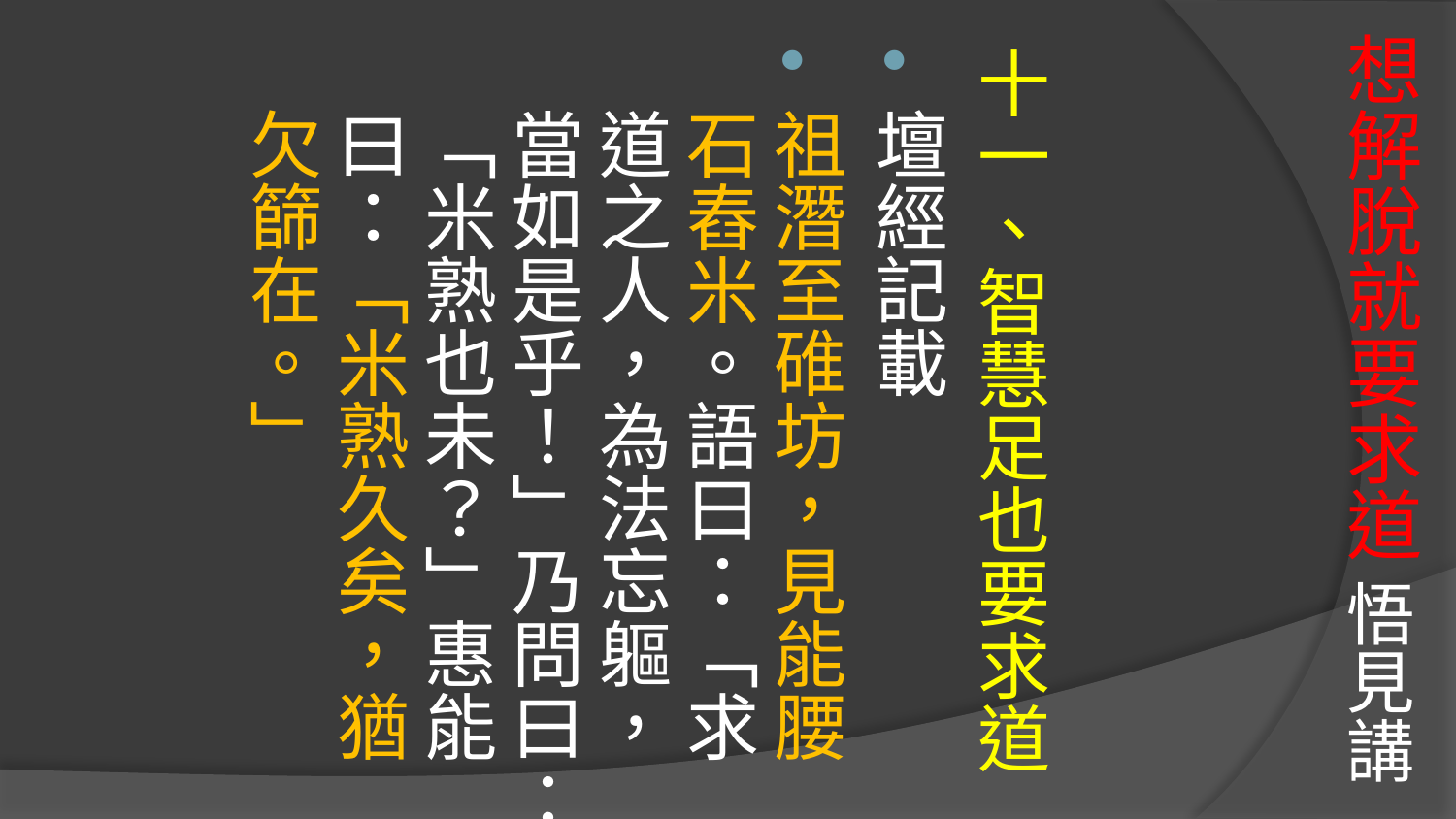

# 想解脫就要求道 悟見講
十一、智慧足也要求道
壇經記載
祖潛至碓坊，見能腰石舂米。語曰：「求道之人，為法忘軀，當如是乎！」乃問曰：「米熟也未？」惠能曰：「米熟久矣，猶欠篩在。」